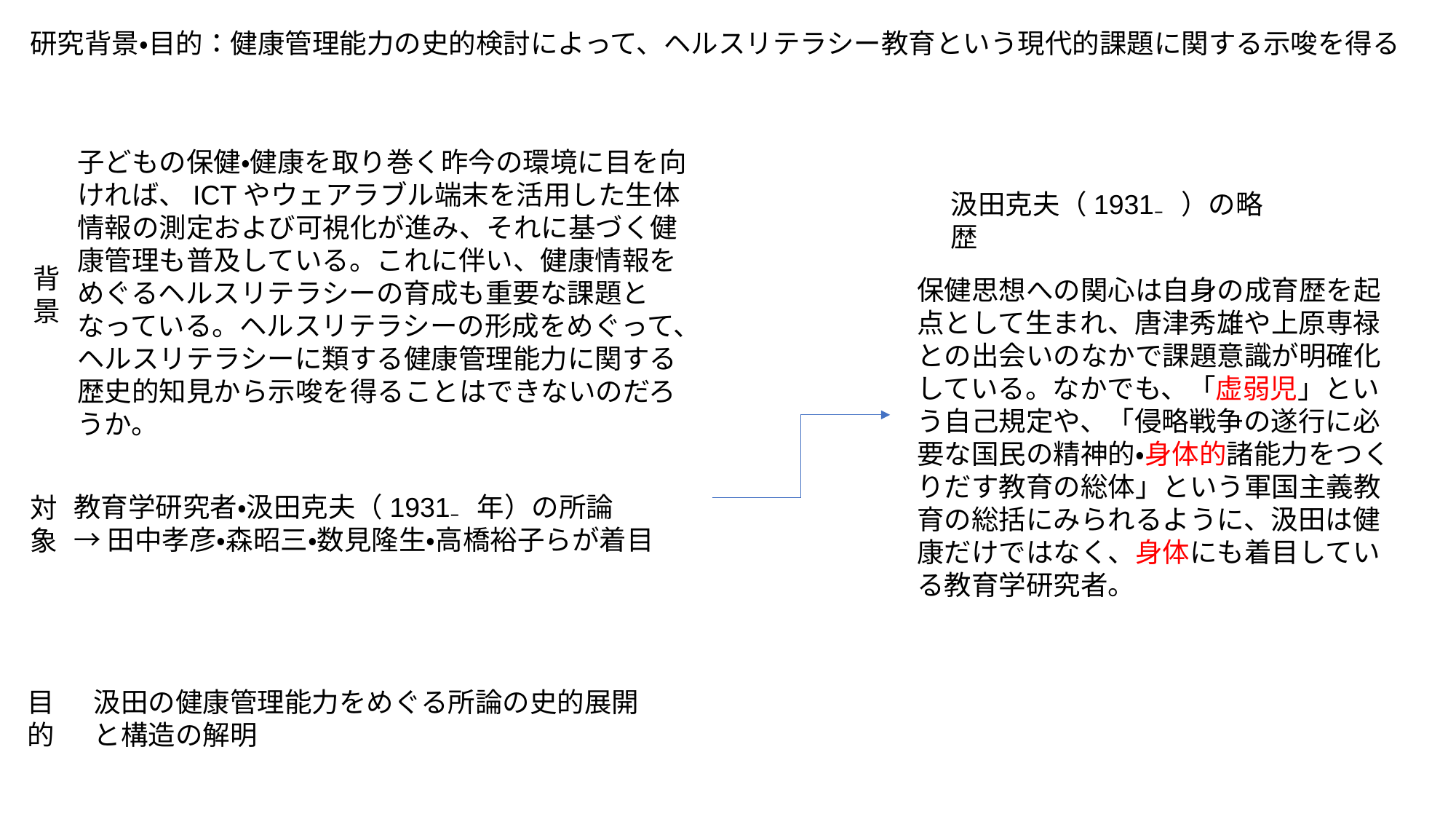

研究背景・目的：健康管理能力の史的検討によって、ヘルスリテラシー教育という現代的課題に関する示唆を得る

子どもの保健・健康を取り巻く昨今の環境に目を向ければ、ICTやウェアラブル端末を活用した生体情報の測定および可視化が進み、それに基づく健康管理も普及している。これに伴い、健康情報をめぐるヘルスリテラシーの育成も重要な課題となっている。ヘルスリテラシーの形成をめぐって、ヘルスリテラシーに類する健康管理能力に関する歴史的知見から示唆を得ることはできないのだろうか。
汲田克夫（1931₋）の略歴
背景
保健思想への関心は自身の成育歴を起点として生まれ、唐津秀雄や上原専禄との出会いのなかで課題意識が明確化している。なかでも、「虚弱児」という自己規定や、「侵略戦争の遂行に必要な国民の精神的・身体的諸能力をつくりだす教育の総体」という軍国主義教育の総括にみられるように、汲田は健康だけではなく、身体にも着目している教育学研究者。
教育学研究者・汲田克夫（1931₋年）の所論
→田中孝彦・森昭三・数見隆生・高橋裕子らが着目
対象
目的
汲田の健康管理能力をめぐる所論の史的展開と構造の解明